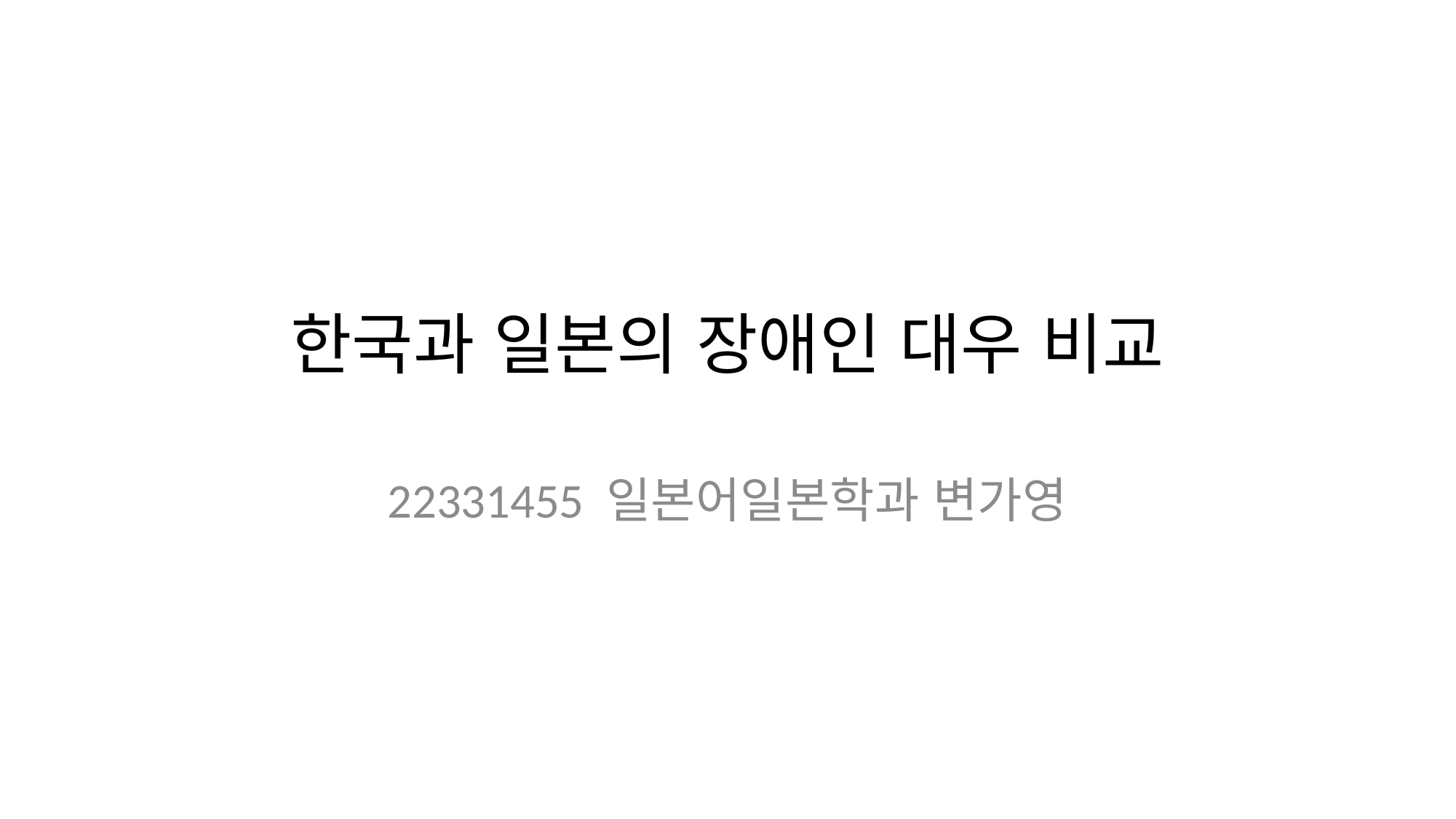

# 한국과 일본의 장애인 대우 비교
22331455 일본어일본학과 변가영